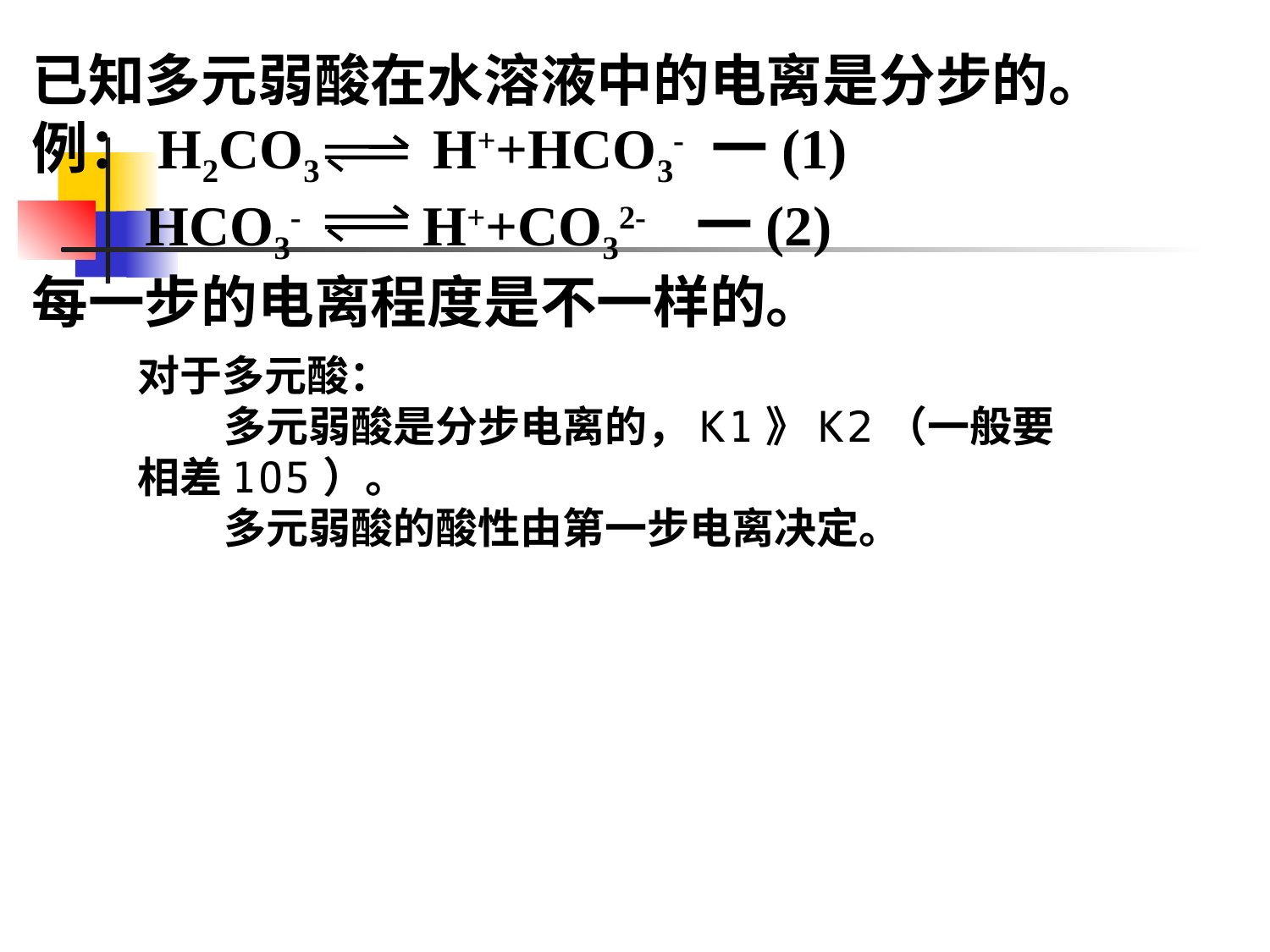

已知多元弱酸在水溶液中的电离是分步的。
例：H2CO3        H++HCO3- 一(1)
        HCO3-         H++CO32-   一(2)
每一步的电离程度是不一样的。

对于多元酸：
        多元弱酸是分步电离的，K1》K2（一般要相差105）。
        多元弱酸的酸性由第一步电离决定。